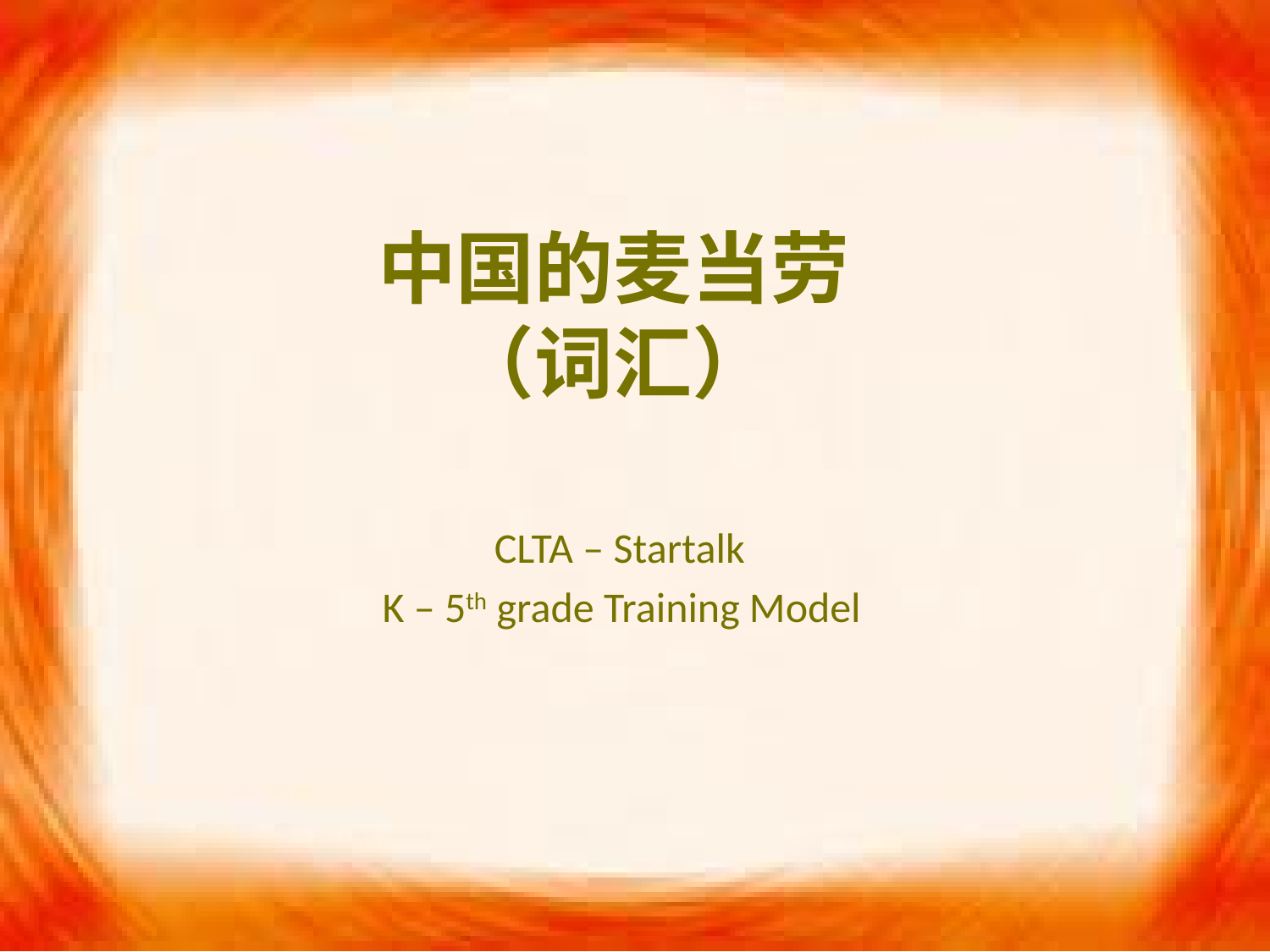

# 中国的麦当劳 （词汇）

CLTA – Startalk
K – 5th grade Training Model